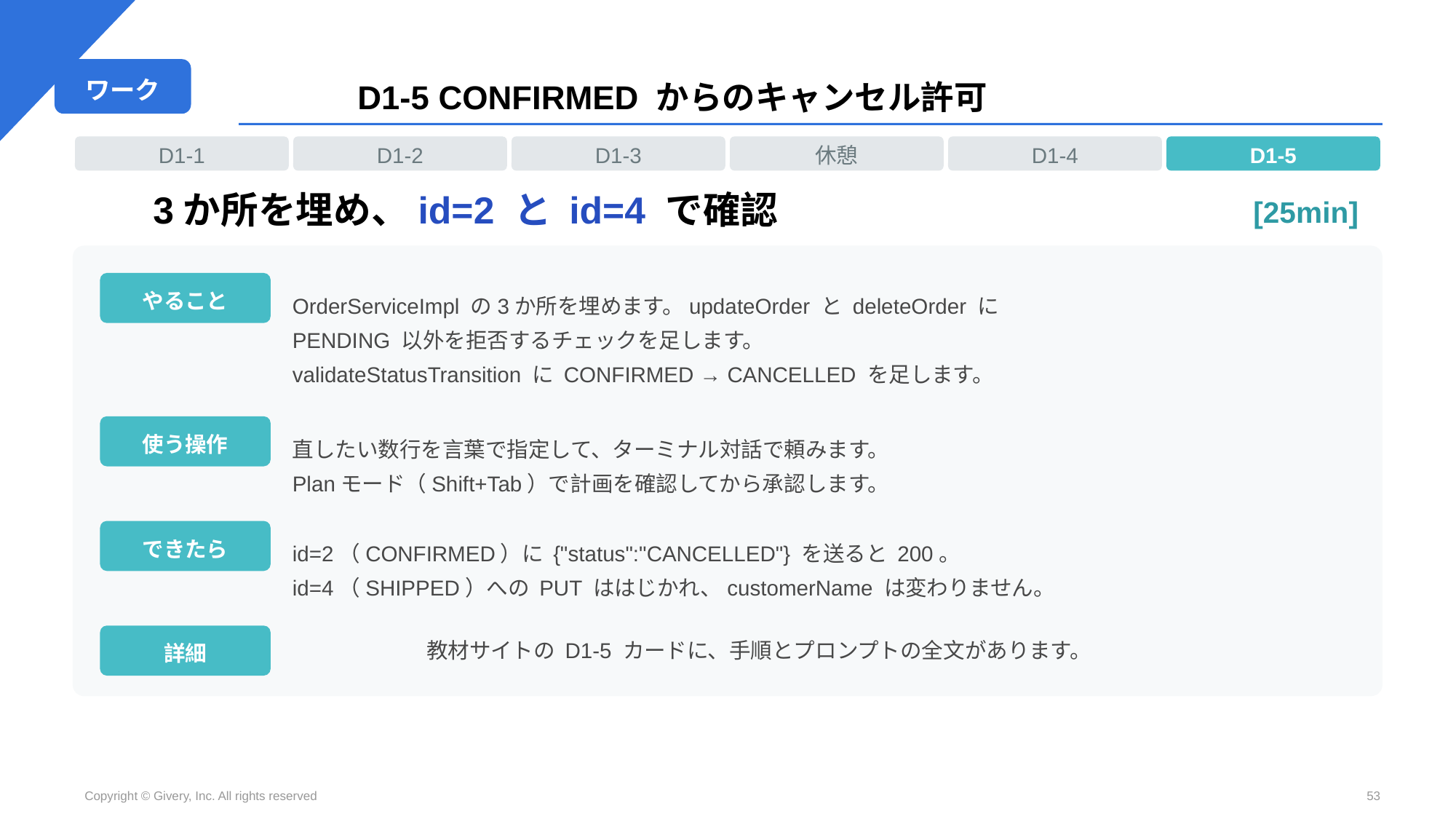

ワーク
D1-5 CONFIRMED からのキャンセル許可

D1-1
D1-2
D1-3
休憩
D1-4
D1-5
3か所を埋め、id=2 と id=4 で確認
[25min]

OrderServiceImpl の3か所を埋めます。updateOrder と deleteOrder に
PENDING 以外を拒否するチェックを足します。
validateStatusTransition に CONFIRMED → CANCELLED を足します。
やること

直したい数行を言葉で指定して、ターミナル対話で頼みます。
Planモード（Shift+Tab）で計画を確認してから承認します。
使う操作

id=2（CONFIRMED）に {"status":"CANCELLED"} を送ると 200。
id=4（SHIPPED）への PUT ははじかれ、customerName は変わりません。
できたら

教材サイトの D1-5 カードに、手順とプロンプトの全文があります。
詳細
Copyright © Givery, Inc. All rights reserved
53